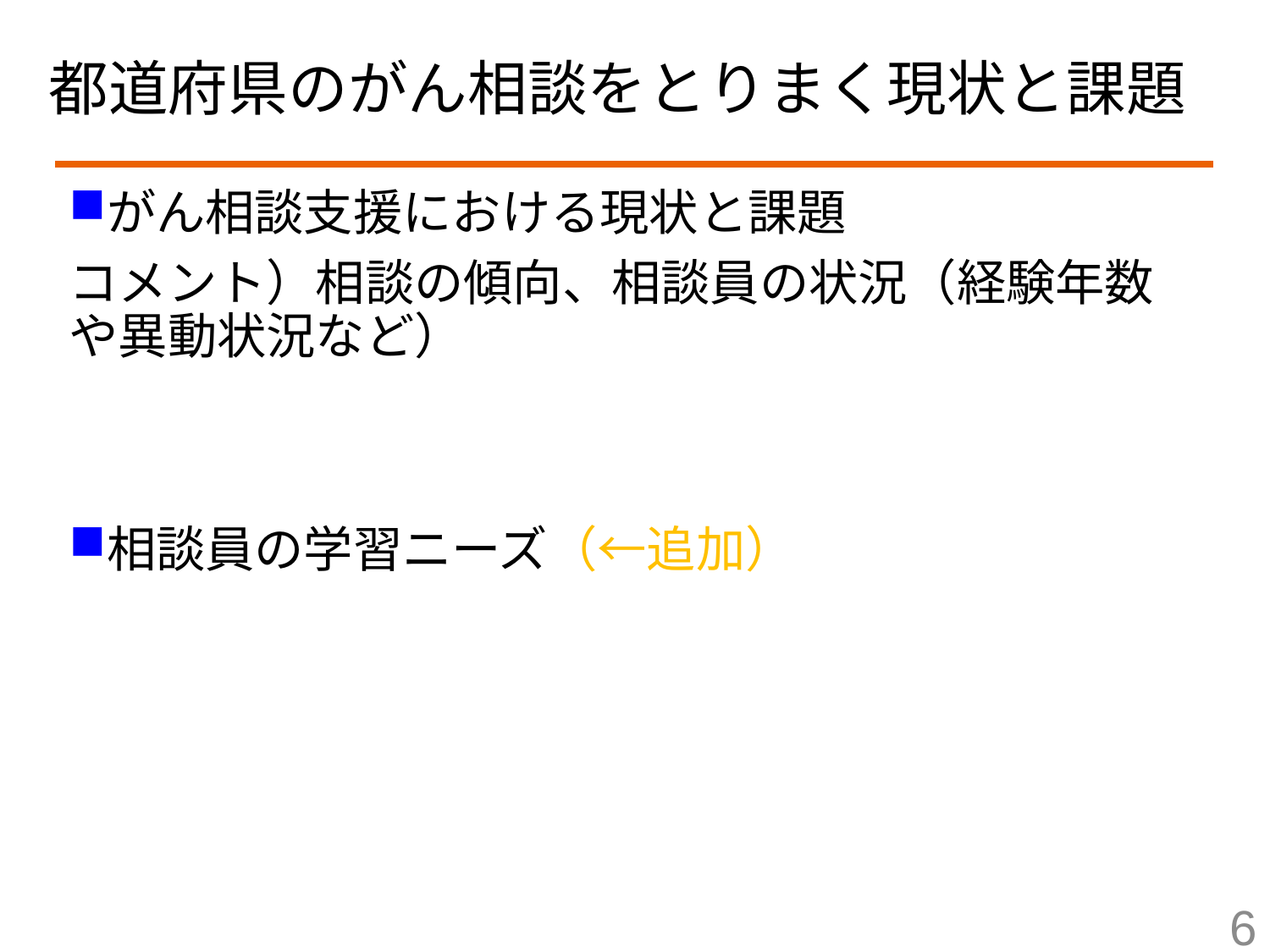

# 都道府県のがん相談をとりまく現状と課題
がん相談支援における現状と課題
コメント）相談の傾向、相談員の状況（経験年数や異動状況など）

相談員の学習ニーズ（←追加）
6